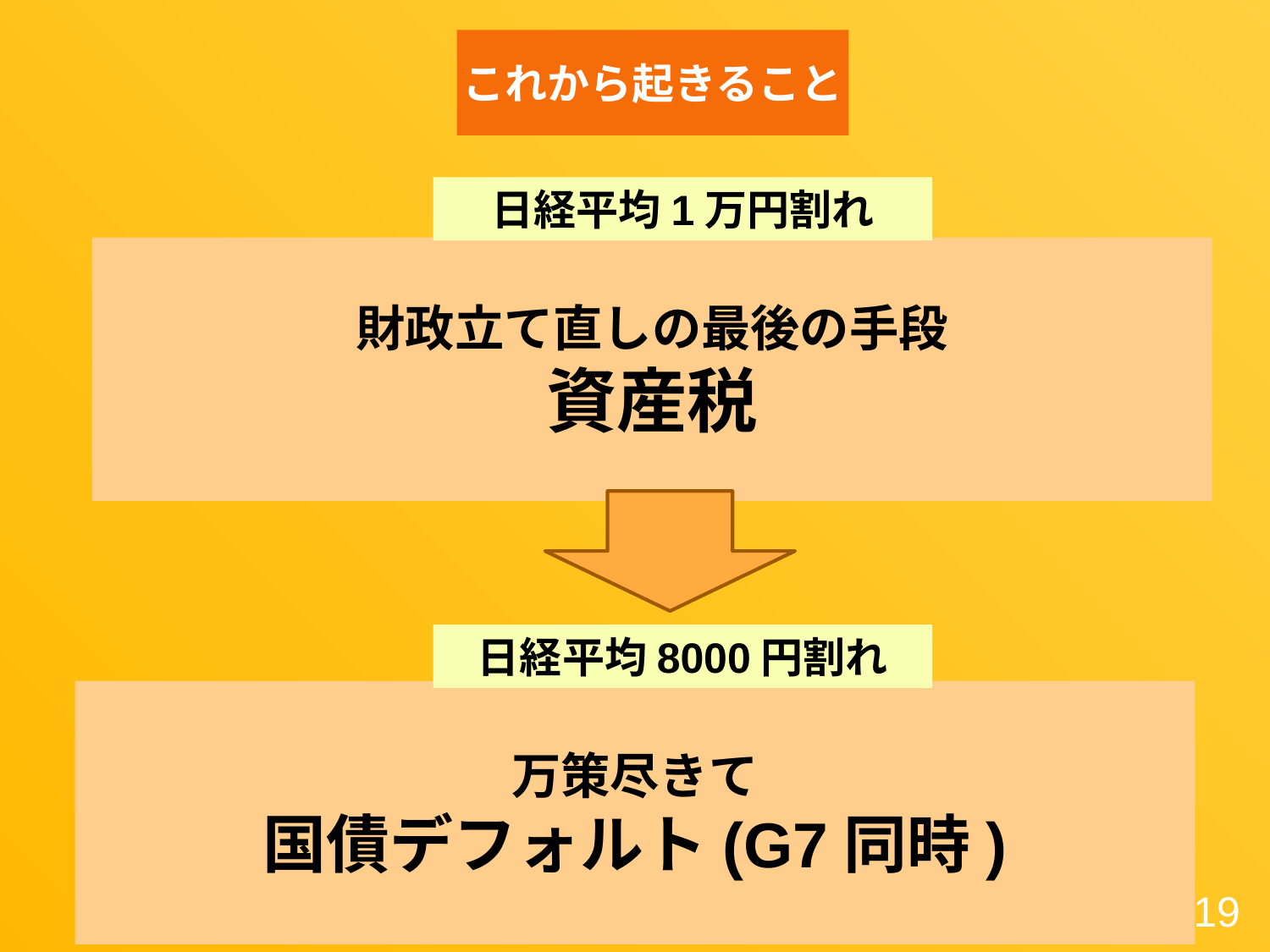

これから起きること
日経平均1万円割れ
財政立て直しの最後の手段
資産税

日経平均8000円割れ
万策尽きて
国債デフォルト(G7同時)
19